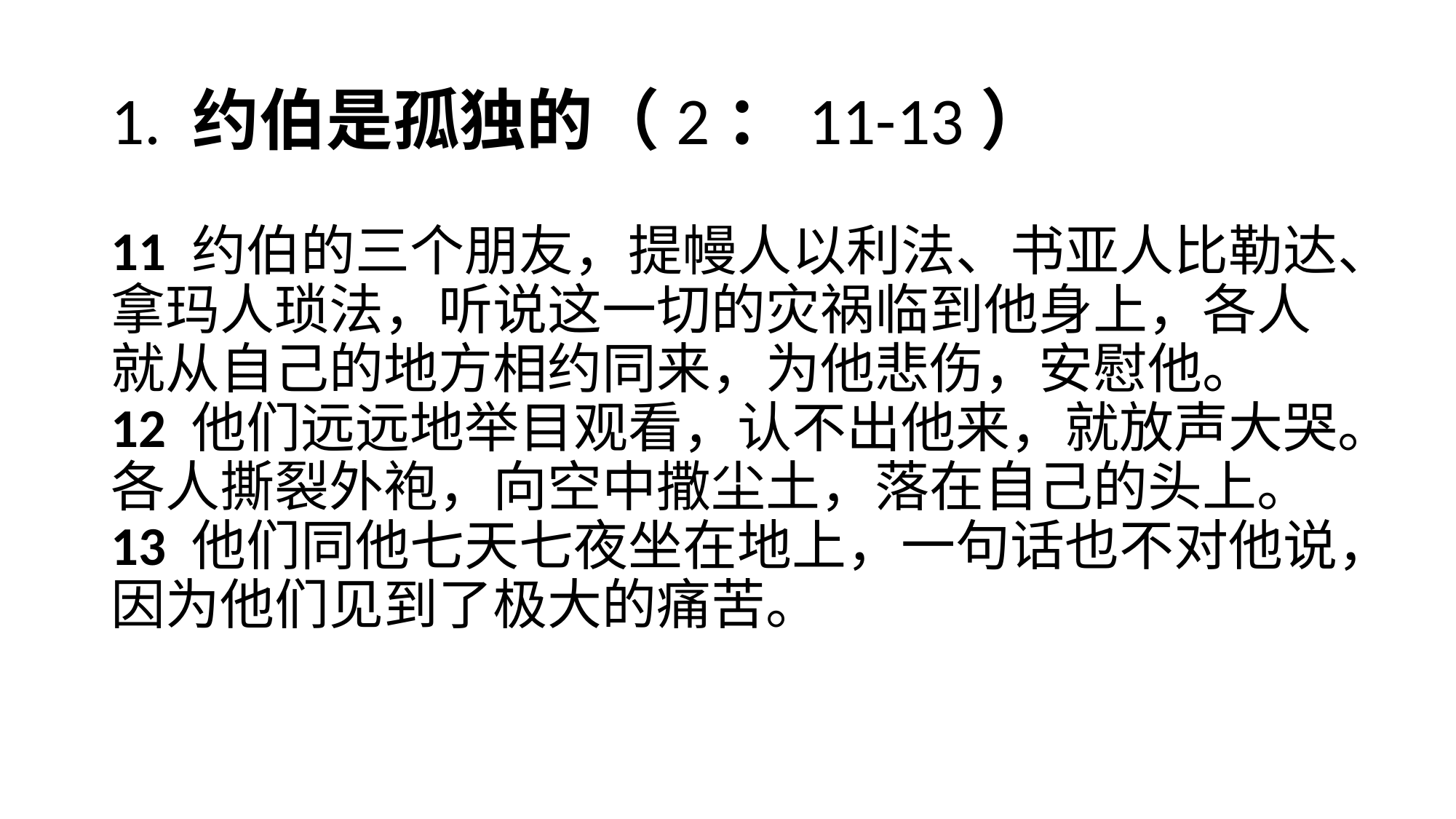

# 1. 约伯是孤独的（2：11-13）
11 约伯的三个朋友，提幔人以利法、书亚人比勒达、拿玛人琐法，听说这一切的灾祸临到他身上，各人就从自己的地方相约同来，为他悲伤，安慰他。 12 他们远远地举目观看，认不出他来，就放声大哭。各人撕裂外袍，向空中撒尘土，落在自己的头上。 13 他们同他七天七夜坐在地上，一句话也不对他说，因为他们见到了极大的痛苦。